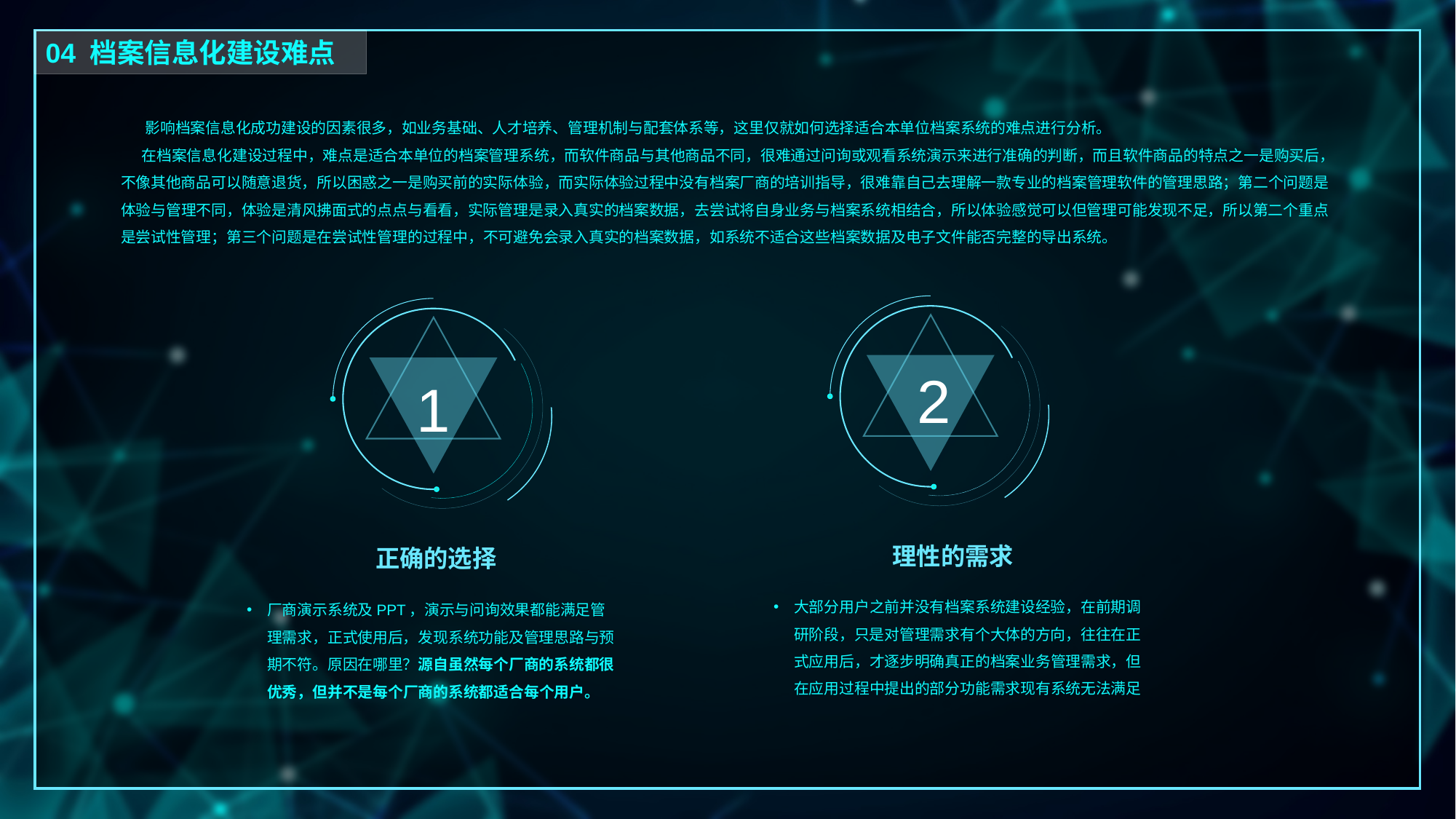

04 档案信息化建设难点

      影响档案信息化成功建设的因素很多，如业务基础、人才培养、管理机制与配套体系等，这里仅就如何选择适合本单位档案系统的难点进行分析。
     在档案信息化建设过程中，难点是适合本单位的档案管理系统，而软件商品与其他商品不同，很难通过问询或观看系统演示来进行准确的判断，而且软件商品的特点之一是购买后，不像其他商品可以随意退货，所以困惑之一是购买前的实际体验，而实际体验过程中没有档案厂商的培训指导，很难靠自己去理解一款专业的档案管理软件的管理思路；第二个问题是体验与管理不同，体验是清风拂面式的点点与看看，实际管理是录入真实的档案数据，去尝试将自身业务与档案系统相结合，所以体验感觉可以但管理可能发现不足，所以第二个重点是尝试性管理；第三个问题是在尝试性管理的过程中，不可避免会录入真实的档案数据，如系统不适合这些档案数据及电子文件能否完整的导出系统。

2

1
理性的需求
正确的选择
大部分用户之前并没有档案系统建设经验，在前期调研阶段，只是对管理需求有个大体的方向，往往在正式应用后，才逐步明确真正的档案业务管理需求，但在应用过程中提出的部分功能需求现有系统无法满足
厂商演示系统及PPT，演示与问询效果都能满足管理需求，正式使用后，发现系统功能及管理思路与预期不符。原因在哪里？源自虽然每个厂商的系统都很优秀，但并不是每个厂商的系统都适合每个用户。